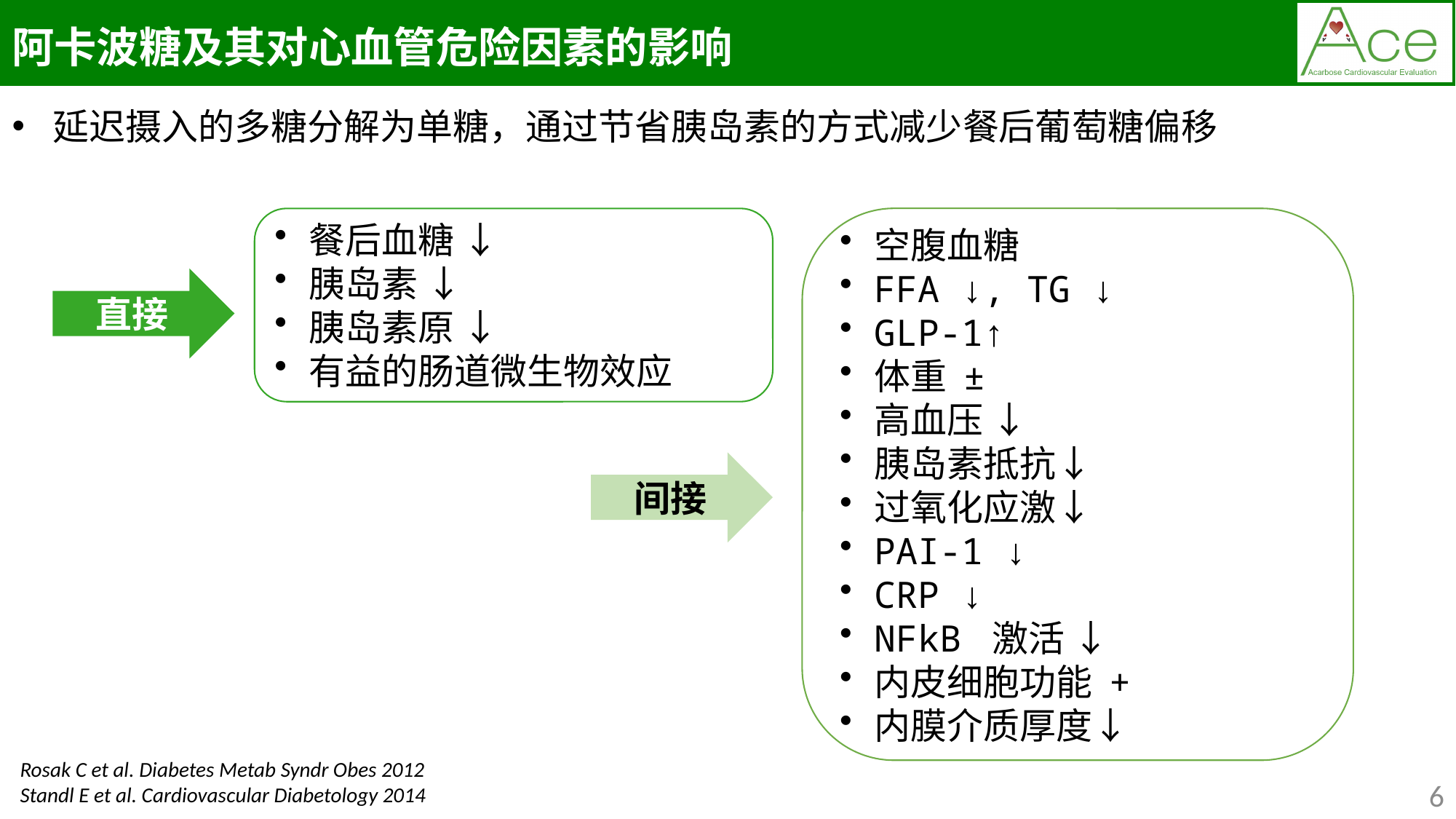

阿卡波糖及其对心血管危险因素的影响
延迟摄入的多糖分解为单糖，通过节省胰岛素的方式减少餐后葡萄糖偏移
餐后血糖 ↓
胰岛素 ↓
胰岛素原 ↓
有益的肠道微生物效应
空腹血糖
FFA ↓, TG ↓
GLP-1↑
体重 ±
高血压 ↓
胰岛素抵抗↓
过氧化应激↓
PAI-1 ↓
CRP ↓
NFkB 激活 ↓
内皮细胞功能 +
内膜介质厚度↓
直接
间接
Rosak C et al. Diabetes Metab Syndr Obes 2012
Standl E et al. Cardiovascular Diabetology 2014
6